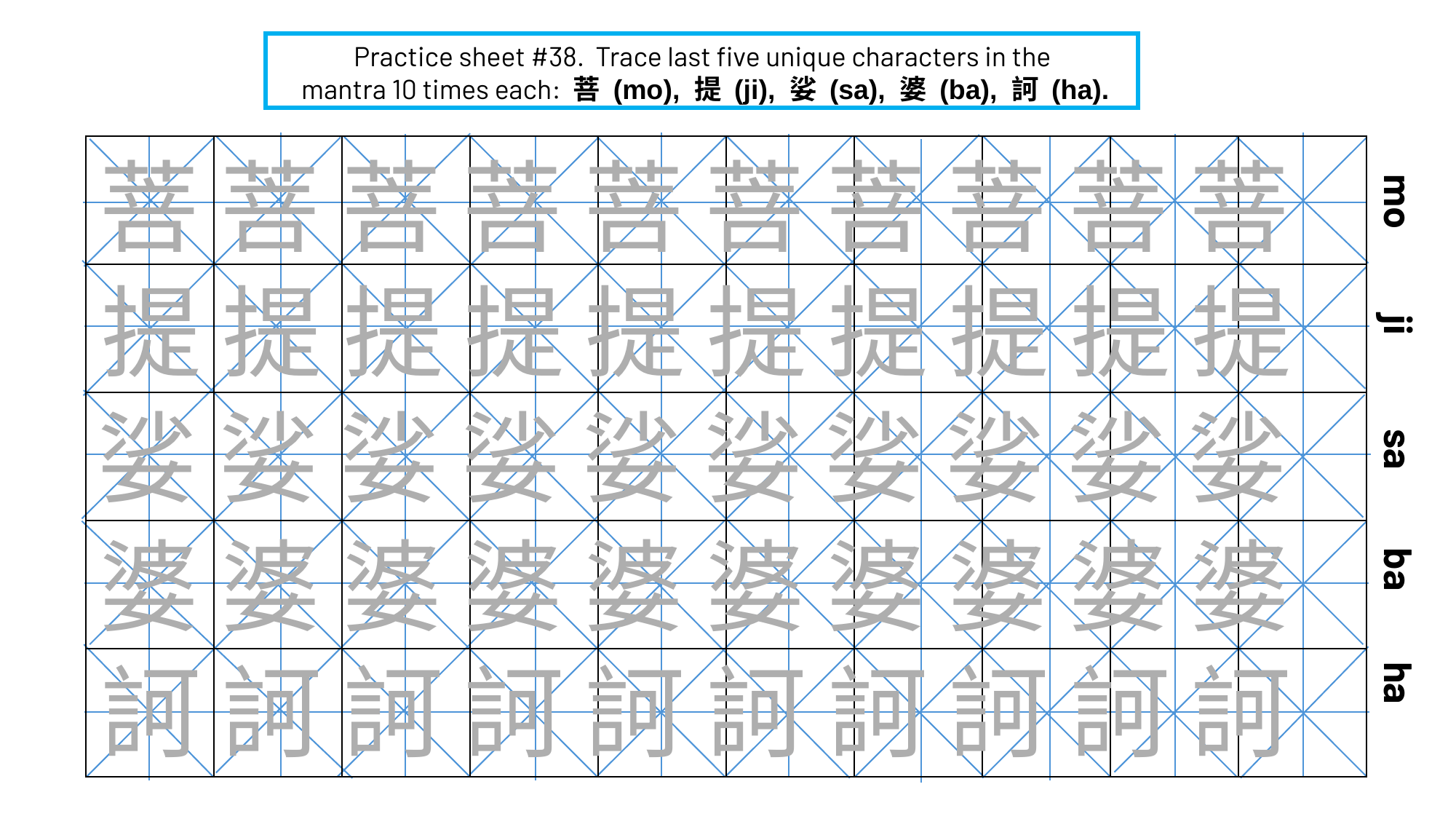

Practice sheet #38.  Trace last five unique characters in the
mantra 10 times each: 菩 (mo), 提 (ji), 娑 (sa), 婆 (ba), 訶 (ha).
|  |  |  |  |  |  |  |  |  |  |
| --- | --- | --- | --- | --- | --- | --- | --- | --- | --- |
|  |  |  |  |  |  |  |  |  |  |
|  |  |  |  |  |  |  |  |  |  |
|  |  |  |  |  |  |  |  |  |  |
|  |  |  |  |  |  |  |  |  |  |
菩 菩 菩 菩 菩 菩 菩 菩 菩 菩
mo           ji            sa          ba         ha
提 提 提 提 提 提 提 提 提 提
娑 娑 娑 娑 娑 娑 娑 娑 娑 娑
婆 婆 婆 婆 婆 婆 婆 婆 婆 婆
訶 訶 訶 訶 訶 訶 訶 訶 訶 訶